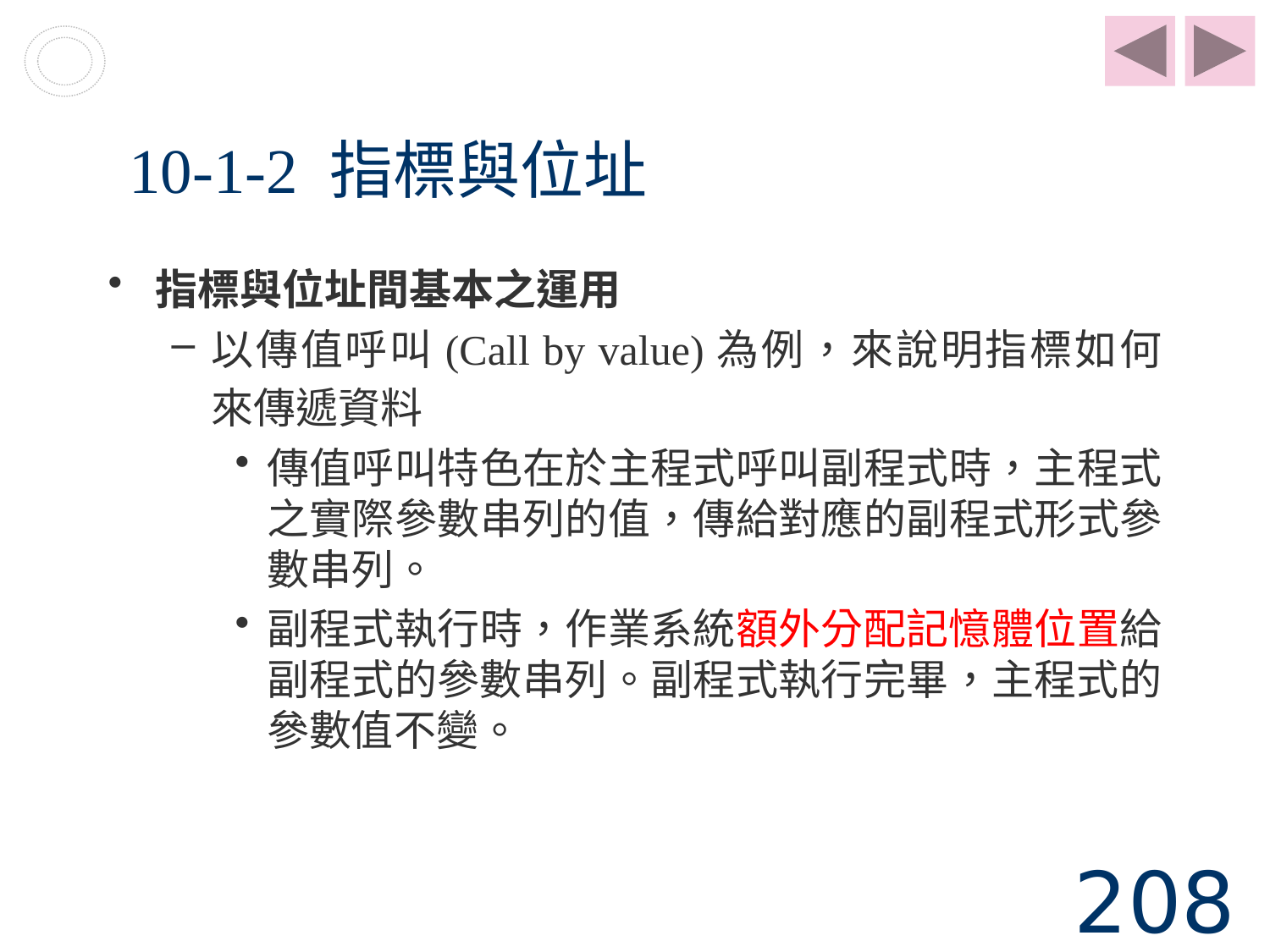

# 10-1-2 指標與位址
指標與位址間基本之運用
以傳值呼叫(Call by value)為例，來說明指標如何來傳遞資料
傳值呼叫特色在於主程式呼叫副程式時，主程式之實際參數串列的值，傳給對應的副程式形式參數串列。
副程式執行時，作業系統額外分配記憶體位置給副程式的參數串列。副程式執行完畢，主程式的參數值不變。
208